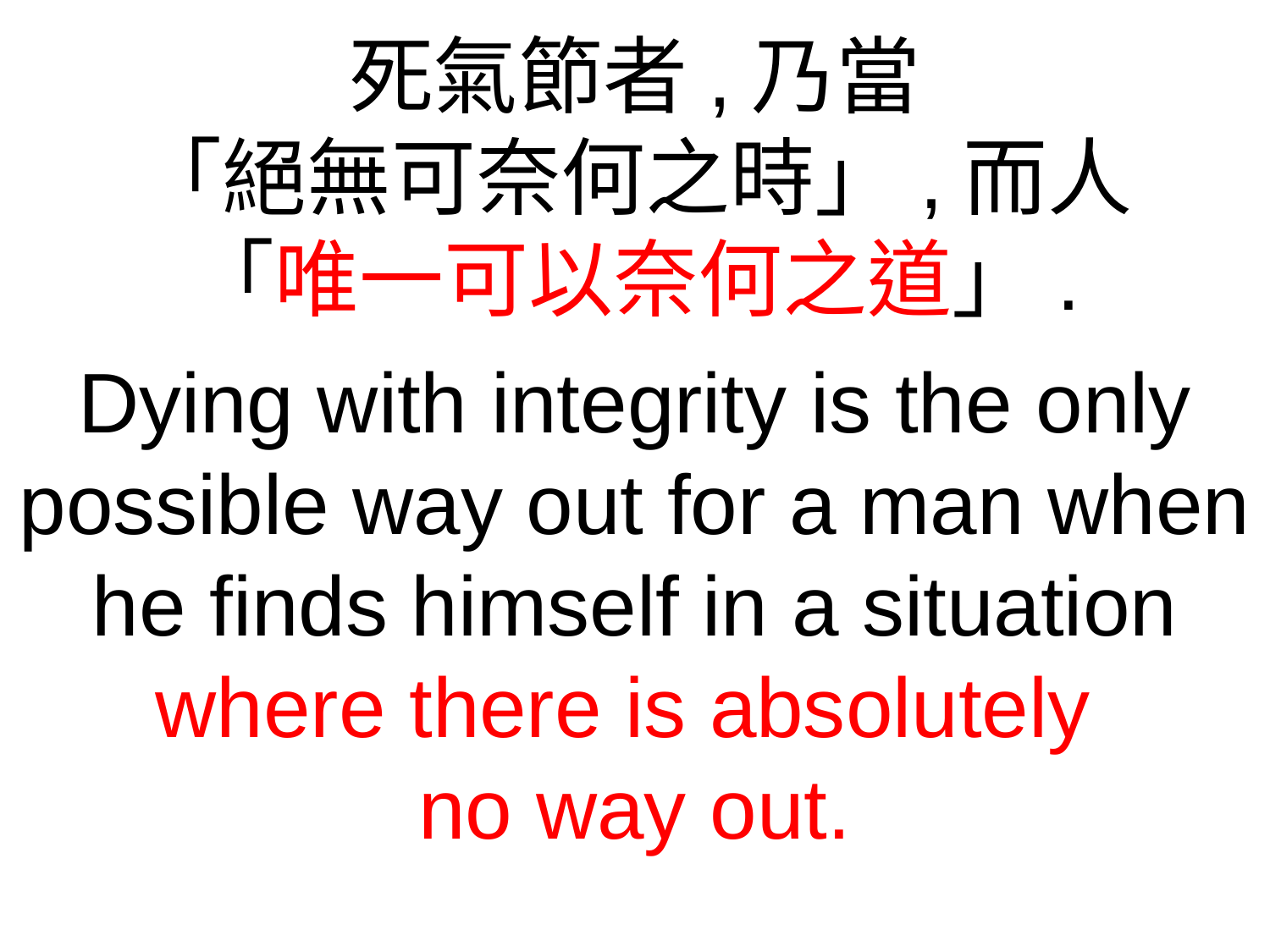

死氣節者,乃當
「絕無可奈何之時」,而人
「唯一可以奈何之道」.
Dying with integrity is the only possible way out for a man when he finds himself in a situation where there is absolutely
no way out.